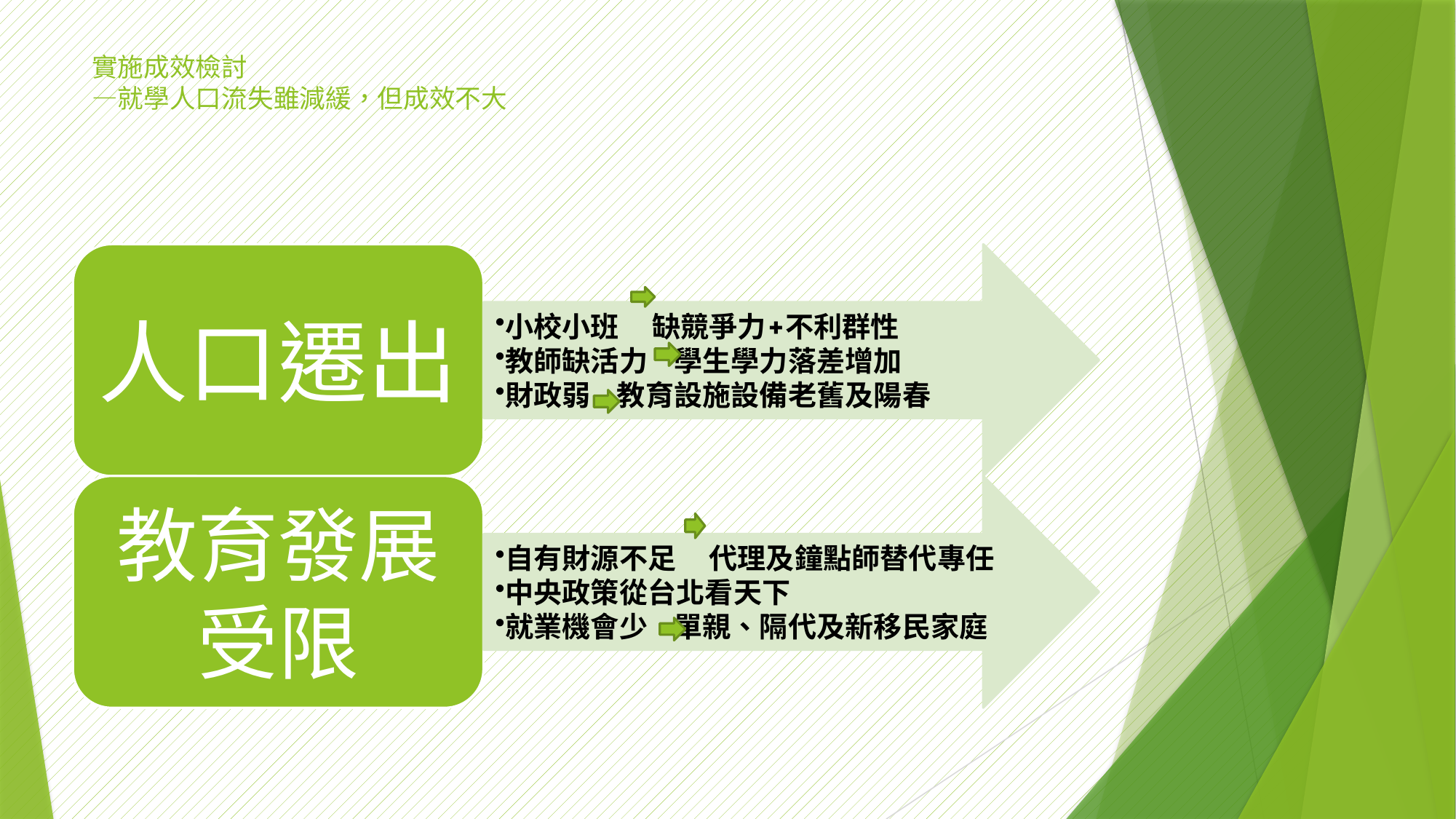

# 實施成效檢討 —就學人口流失雖減緩，但成效不大
人口遷出
小校小班     缺競爭力+不利群性
教育發展受限
自有財源不足     代理及鐘點師替代專任
中央政策從台北看天下
教師缺活力    學生學力落差增加
財政弱    教育設施設備老舊及陽春
就業機會少    單親、隔代及新移民家庭